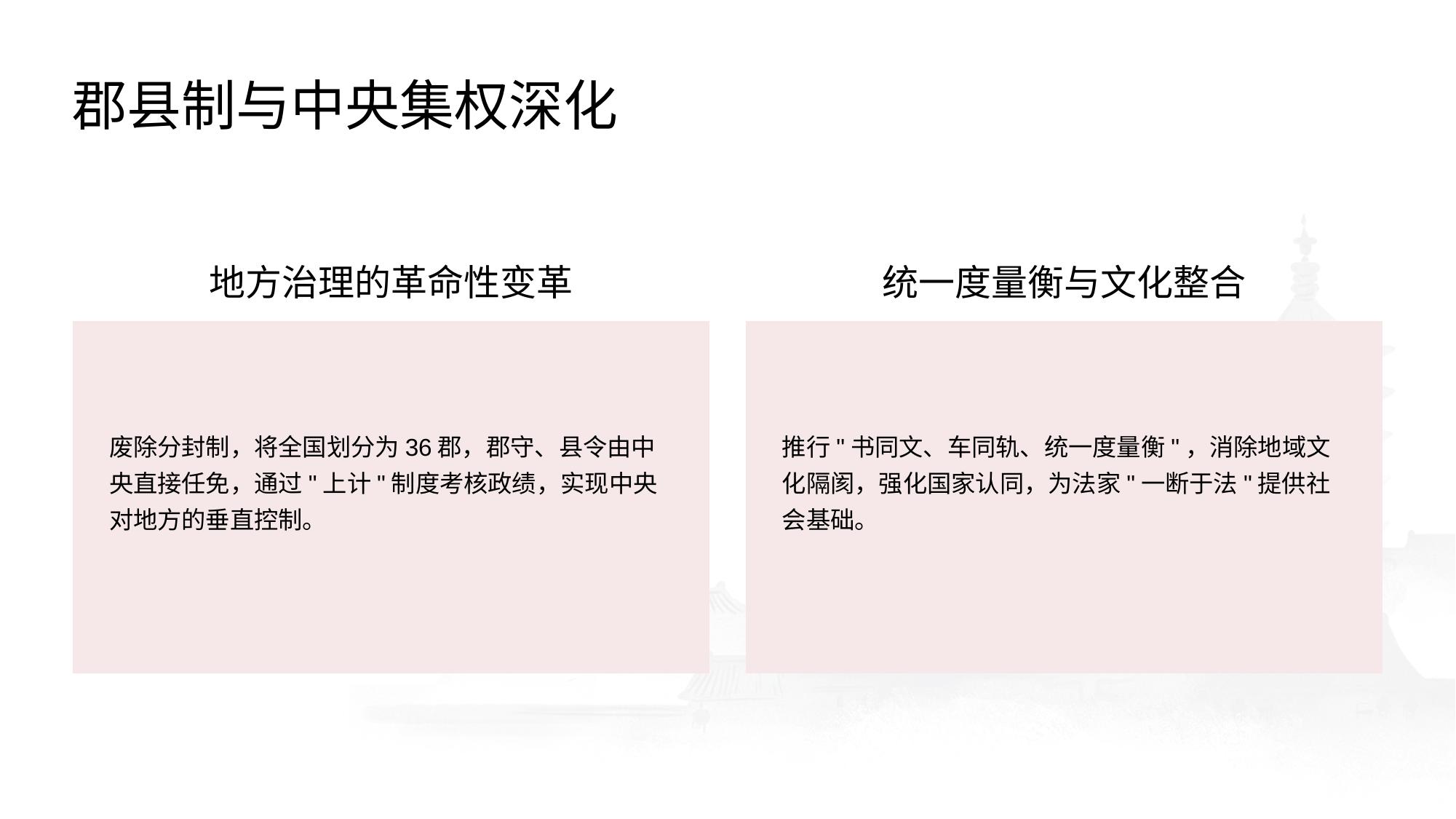

郡县制与中央集权深化
地方治理的革命性变革
统一度量衡与文化整合

废除分封制，将全国划分为36郡，郡守、县令由中央直接任免，通过"上计"制度考核政绩，实现中央对地方的垂直控制。
推行"书同文、车同轨、统一度量衡"，消除地域文化隔阂，强化国家认同，为法家"一断于法"提供社会基础。